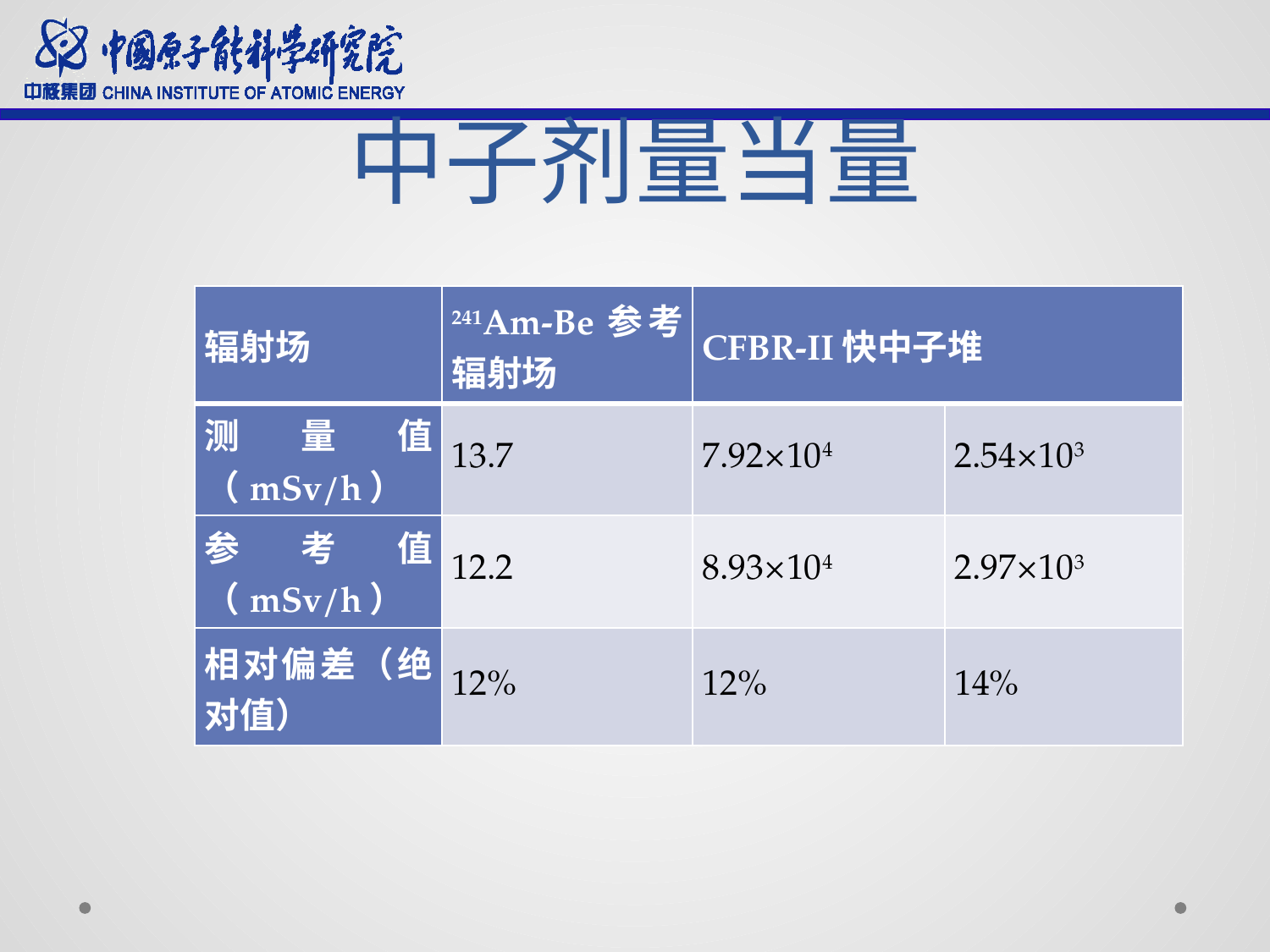

# 中子剂量当量
| 辐射场 | 241Am-Be参考辐射场 | CFBR-II快中子堆 |  |
| --- | --- | --- | --- |
| 测量值（mSv/h） | 13.7 | 7.92×104 | 2.54×103 |
| 参考值（mSv/h） | 12.2 | 8.93×104 | 2.97×103 |
| 相对偏差（绝对值） | 12% | 12% | 14% |